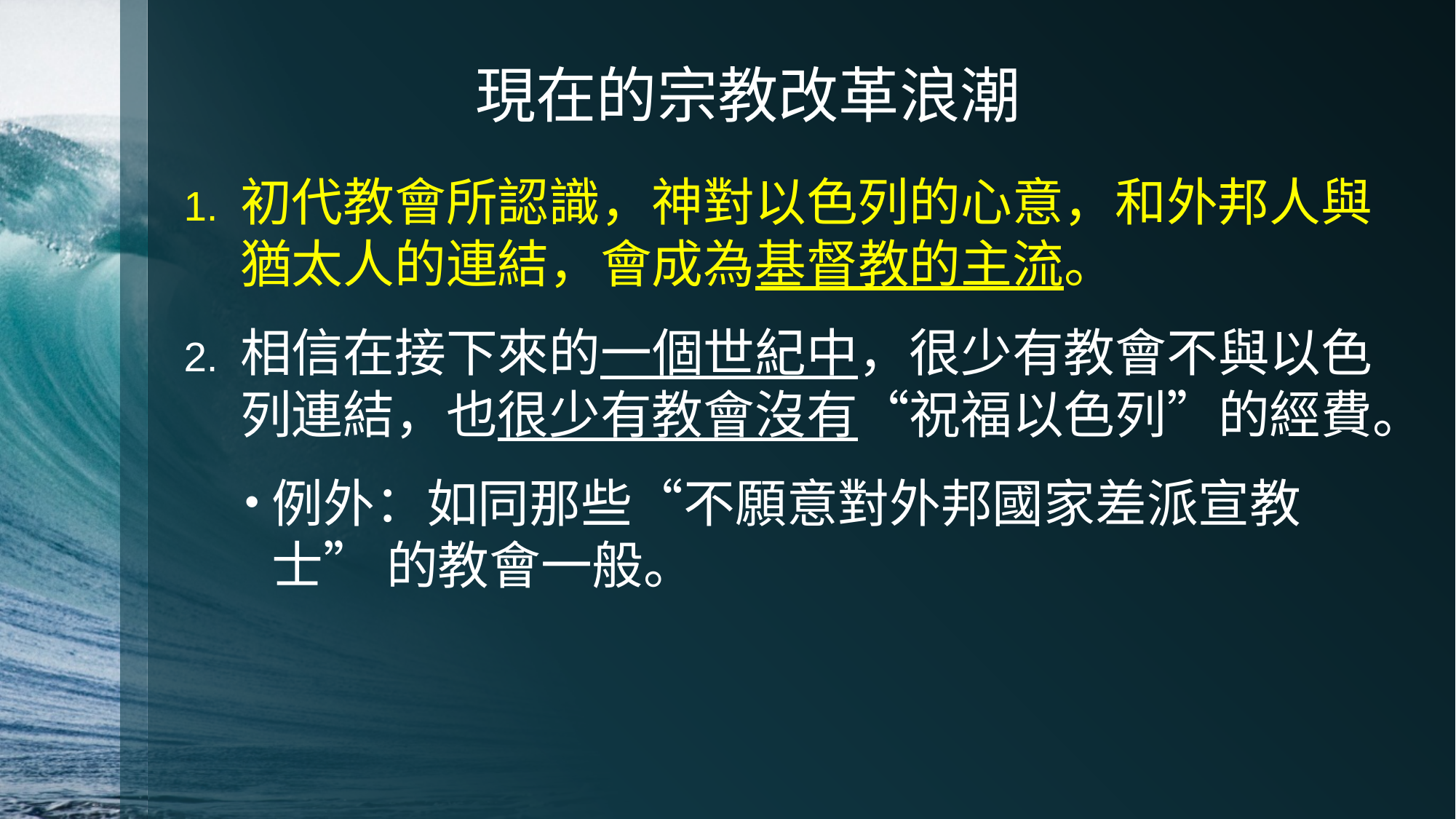

# 現在的宗教改革浪潮
初代教會所認識，神對以色列的心意，和外邦人與猶太人的連結，會成為基督教的主流。
相信在接下來的一個世紀中，很少有教會不與以色列連結，也很少有教會沒有“祝福以色列”的經費。
例外：如同那些“不願意對外邦國家差派宣教士” 的教會一般。